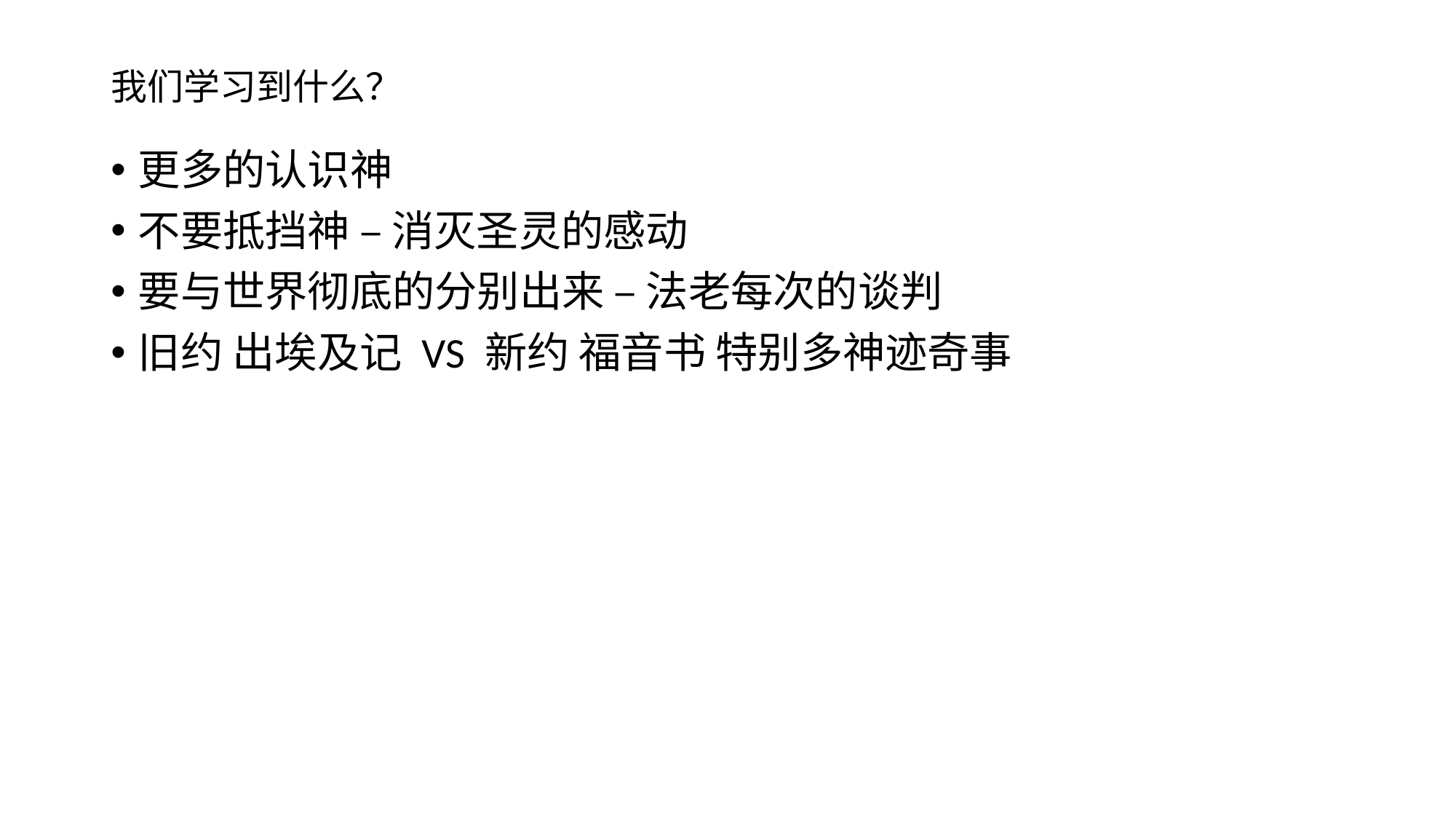

# 我们学习到什么？
更多的认识神
不要抵挡神 – 消灭圣灵的感动
要与世界彻底的分别出来 – 法老每次的谈判
旧约 出埃及记 VS 新约 福音书 特别多神迹奇事